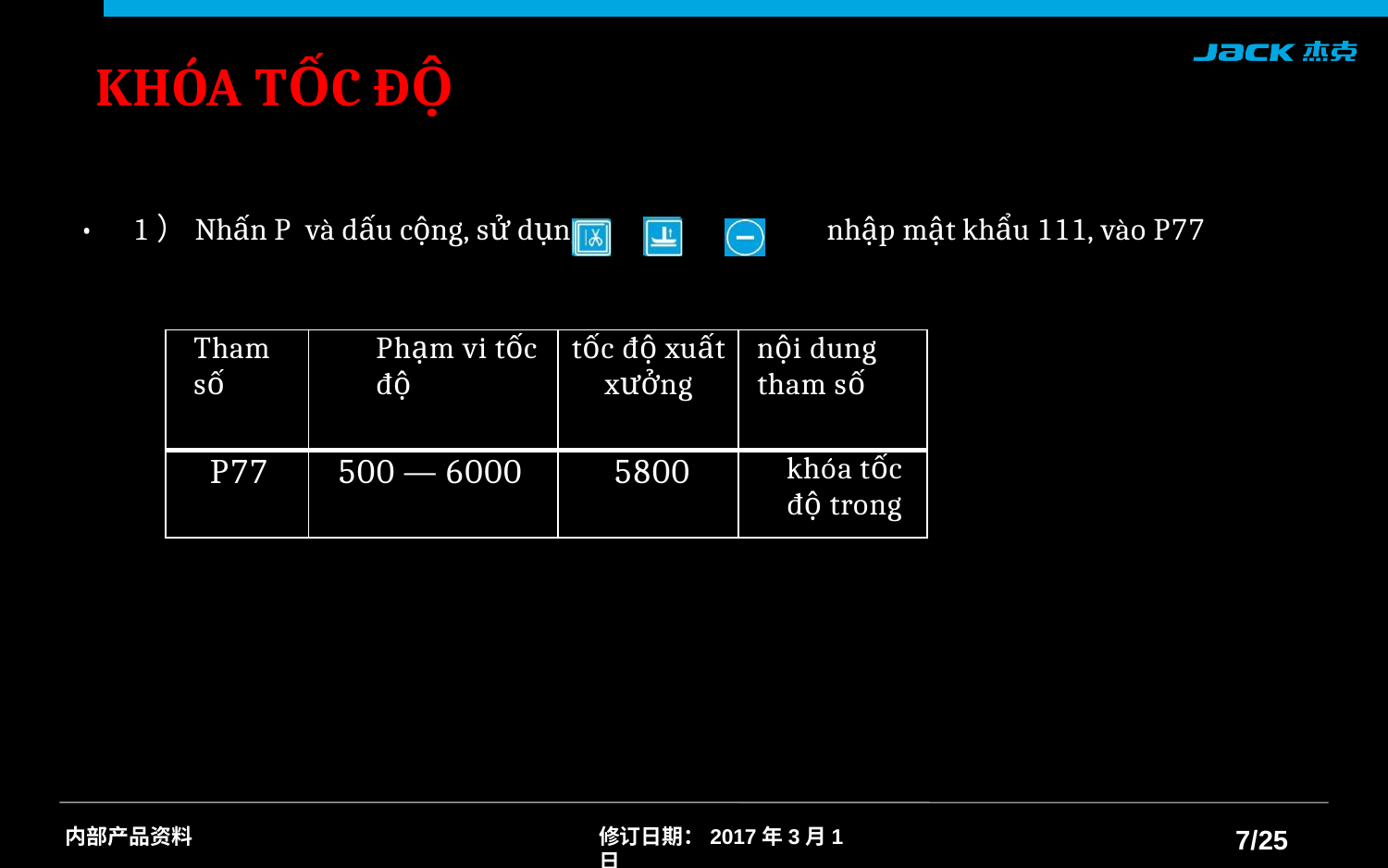

KHÓA TỐC ĐỘ
•	1）Nhấn P  và dấu cộng, sử dụng                                    nhập mật khẩu 111, vào P77

| Tham số | Phạm vi tốc độ | tốc độ xuất xưởng | nội dung tham số |
| --- | --- | --- | --- |
| P77 | 500 — 6000 | 5800 | khóa tốc độ trong |

7/25
内部产品资料
修订日期：2017年3月1日